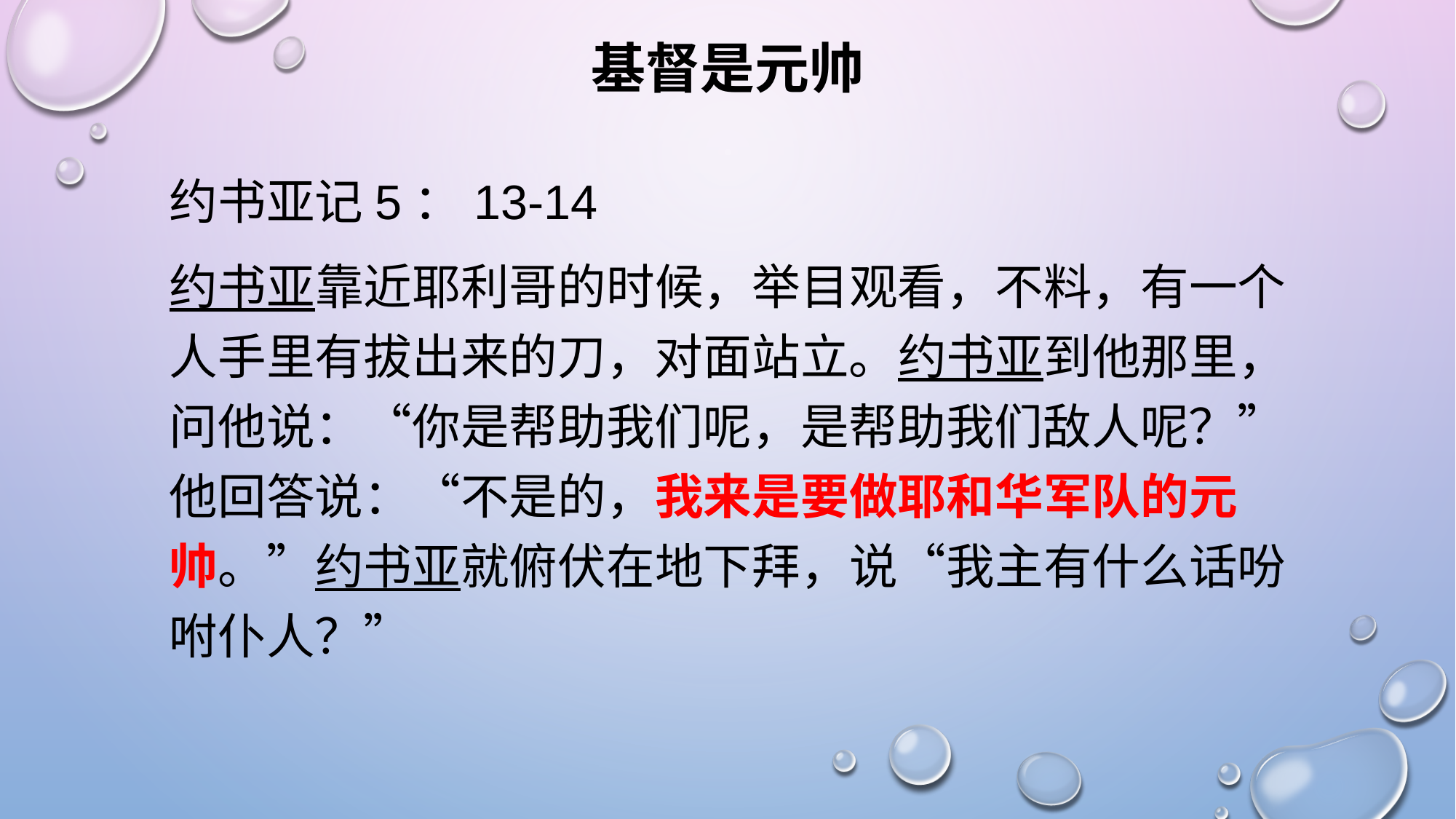

# 基督是元帅
约书亚记5：13-14
约书亚靠近耶利哥的时候，举目观看，不料，有一个人手里有拔出来的刀，对面站立。约书亚到他那里，问他说：“你是帮助我们呢，是帮助我们敌人呢？” 他回答说：“不是的，我来是要做耶和华军队的元帅。”约书亚就俯伏在地下拜，说“我主有什么话吩咐仆人？”